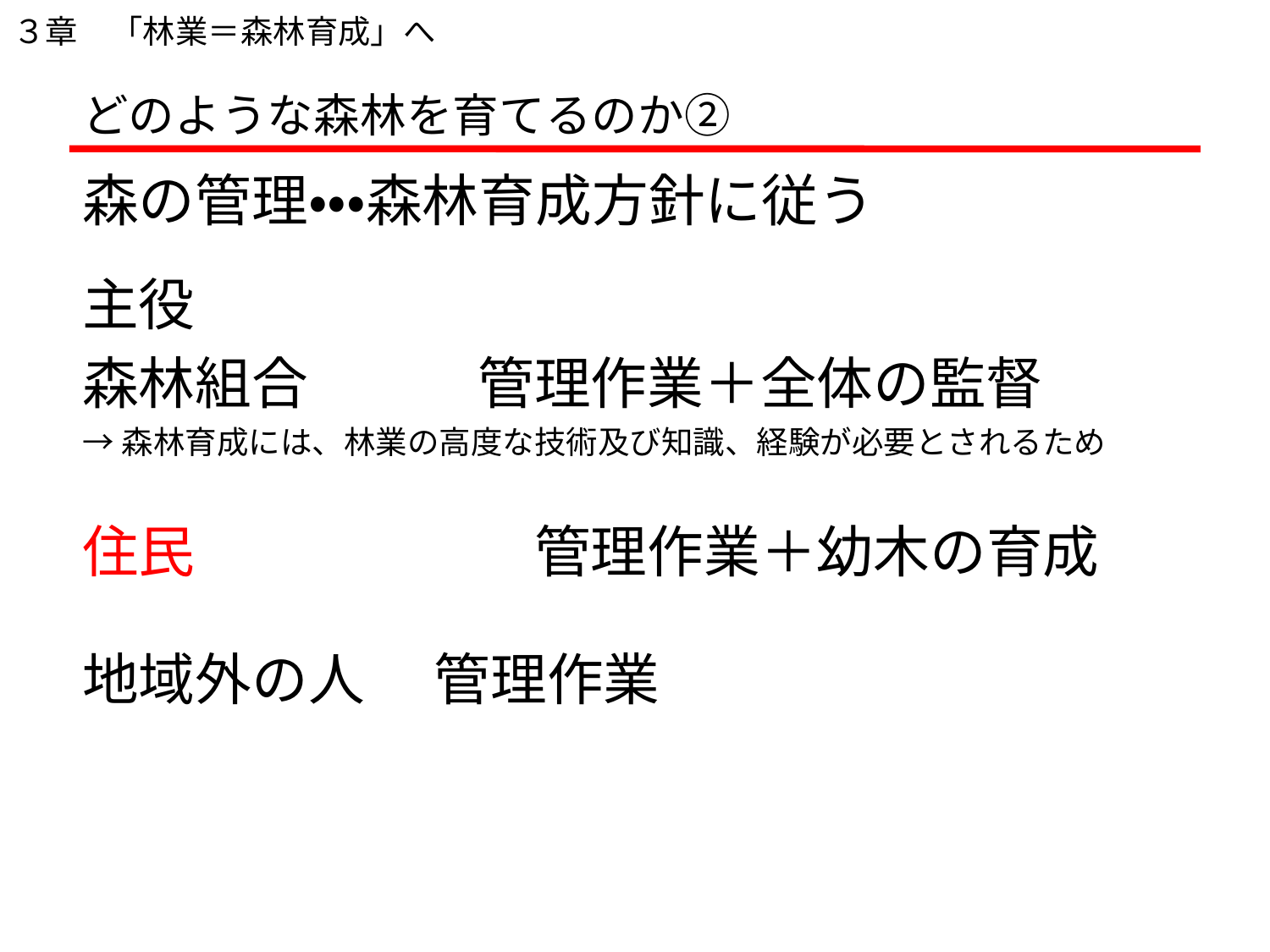

３章　「林業＝森林育成」へ
# どのような森林を育てるのか②
森の管理・・・森林育成方針に従う

主役
森林組合　　　管理作業＋全体の監督
→森林育成には、林業の高度な技術及び知識、経験が必要とされるため

住民　　　　　　管理作業＋幼木の育成

地域外の人 　管理作業